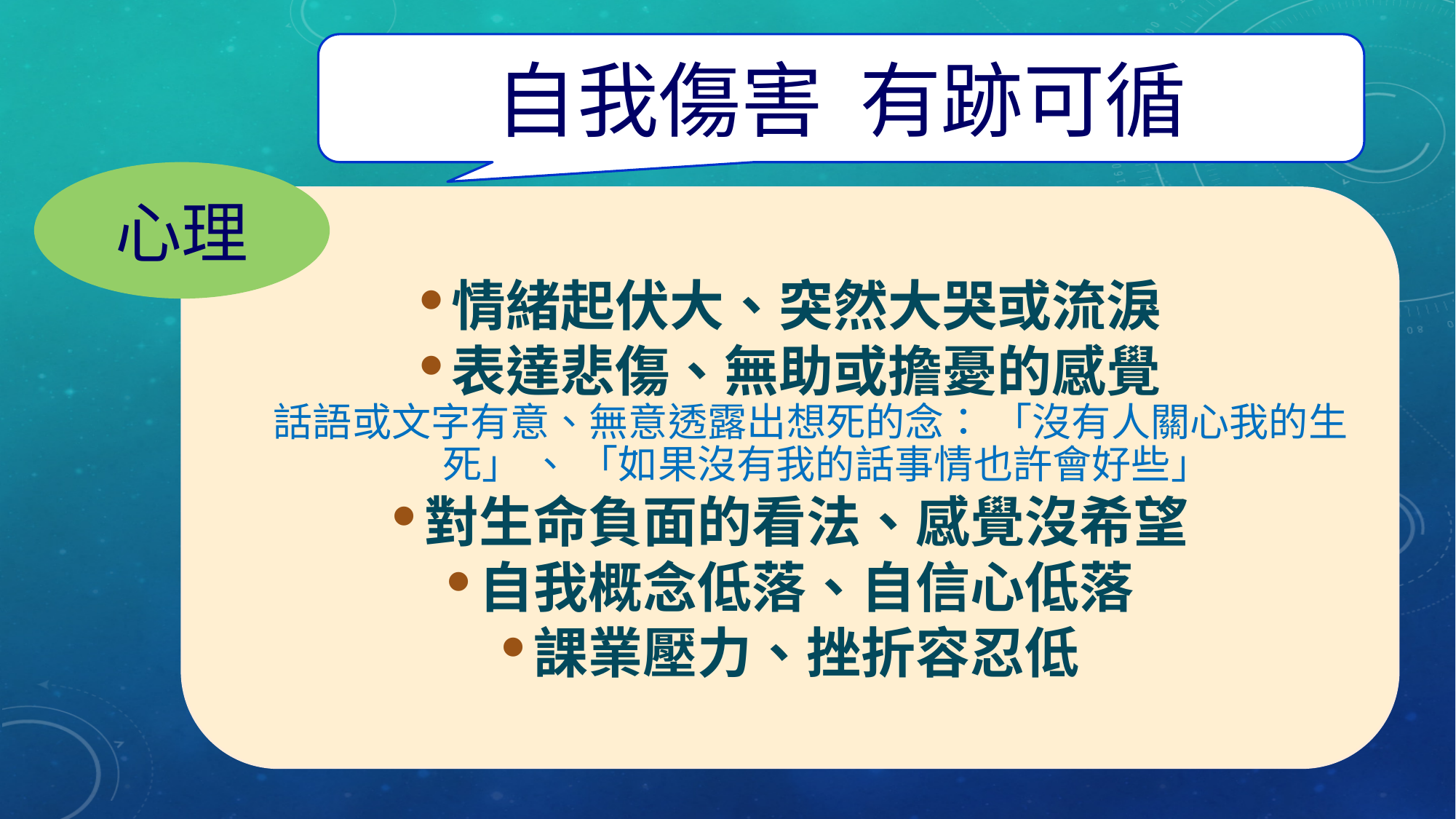

自我傷害  有跡可循
心理

情緒起伏大、突然大哭或流淚
表達悲傷、無助或擔憂的感覺
    話語或文字有意、無意透露出想死的念： 「沒有人關心我的生死」 、 「如果沒有我的話事情也許會好些」
對生命負面的看法、感覺沒希望
自我概念低落、自信心低落
課業壓力、挫折容忍低